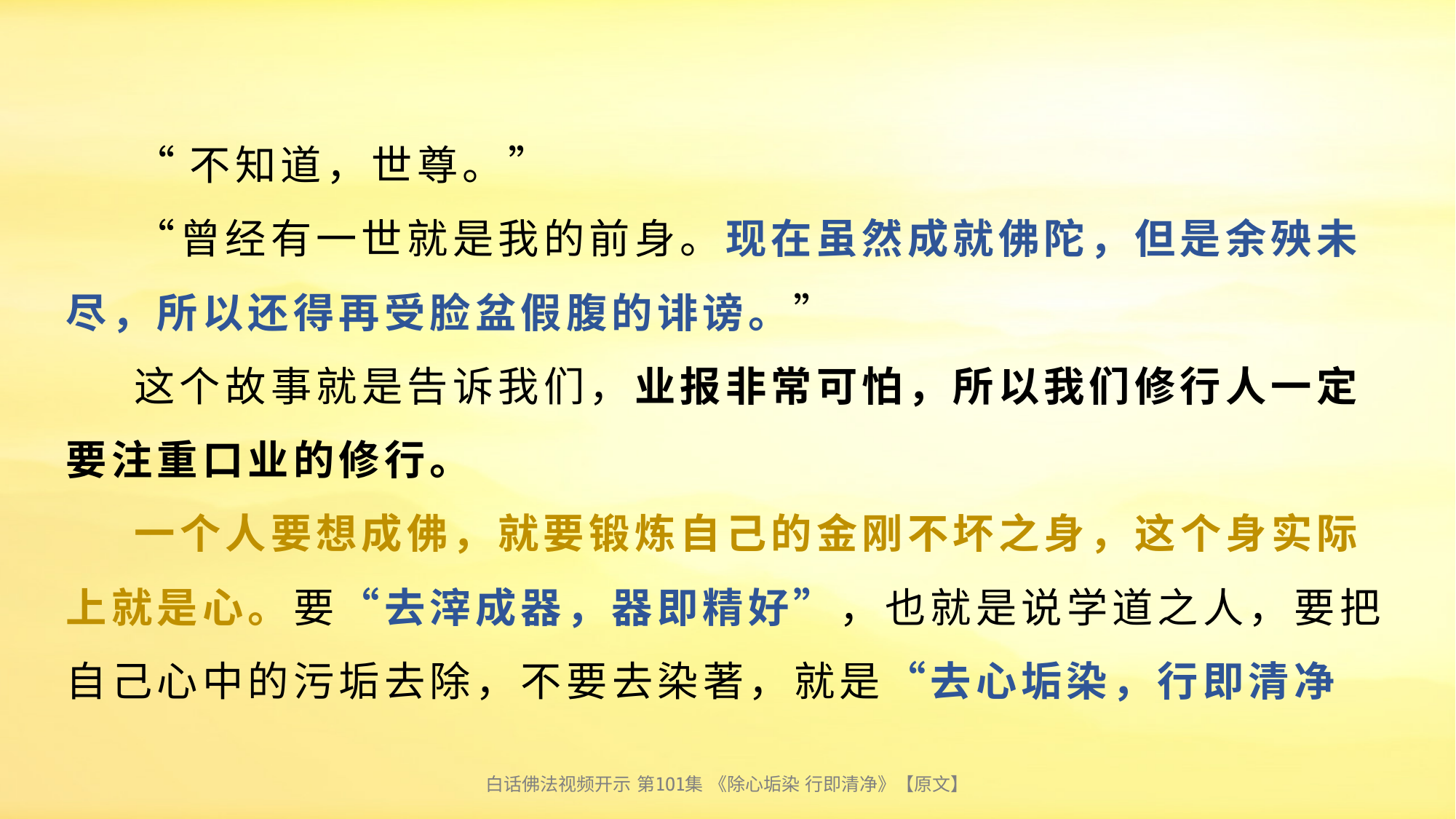

# “不知道，世尊。” “曾经有一世就是我的前身。现在虽然成就佛陀，但是余殃未尽，所以还得再受脸盆假腹的诽谤。” 这个故事就是告诉我们，业报非常可怕，所以我们修行人一定要注重口业的修行。 一个人要想成佛，就要锻炼自己的金刚不坏之身，这个身实际上就是心。要“去滓成器，器即精好”，也就是说学道之人，要把自己心中的污垢去除，不要去染著，就是“去心垢染，行即清净
白话佛法视频开示 第101集 《除心垢染 行即清净》【原文】